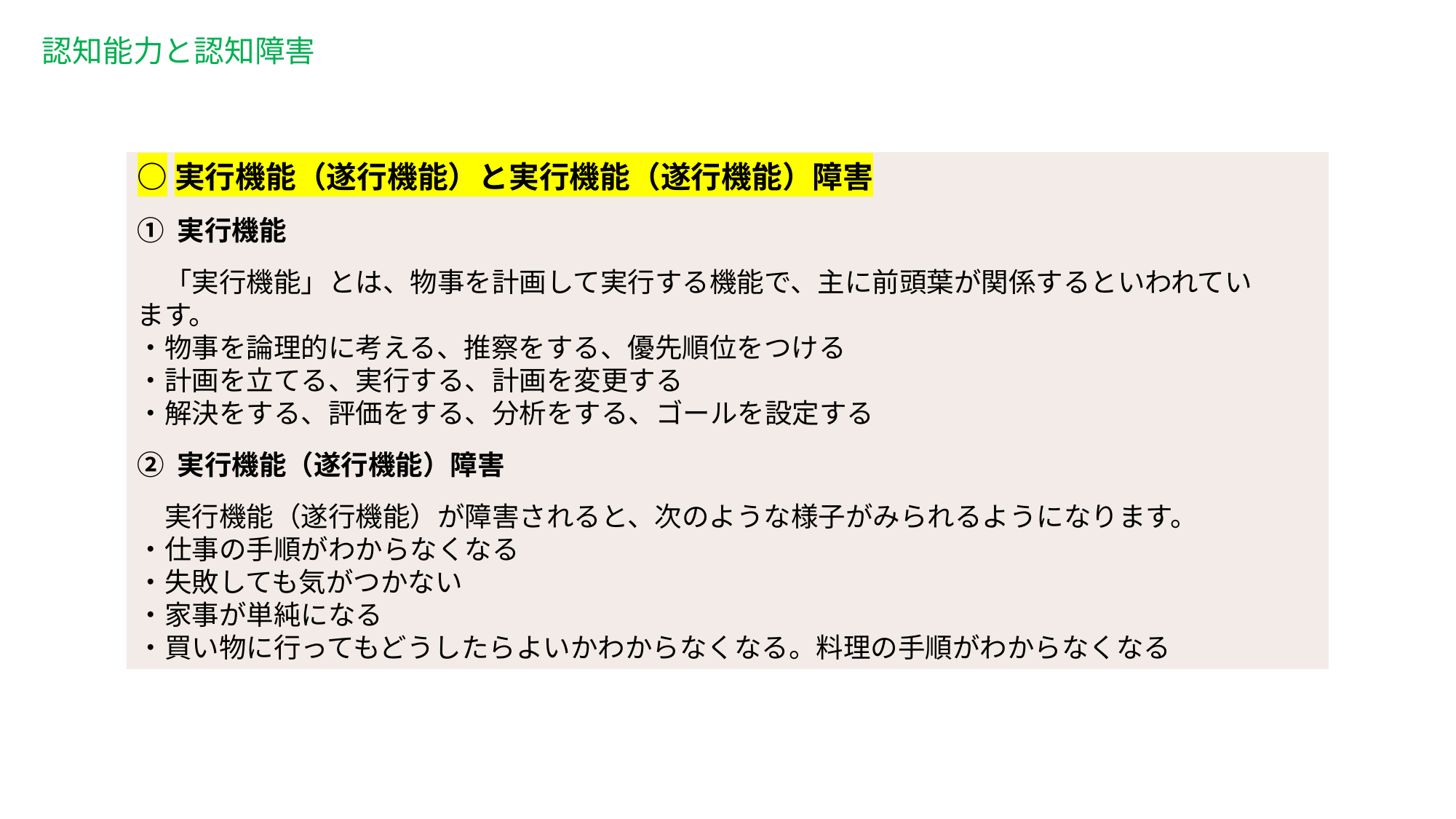

認知能力と認知障害
○実行機能（遂行機能）と実行機能（遂行機能）障害

① 実行機能

　「実行機能」とは、物事を計画して実行する機能で、主に前頭葉が関係するといわれてい
ます。
・物事を論理的に考える、推察をする、優先順位をつける
・計画を立てる、実行する、計画を変更する
・解決をする、評価をする、分析をする、ゴールを設定する

② 実行機能（遂行機能）障害

　実行機能（遂行機能）が障害されると、次のような様子がみられるようになります。
・仕事の手順がわからなくなる
・失敗しても気がつかない
・家事が単純になる
・買い物に行ってもどうしたらよいかわからなくなる。料理の手順がわからなくなる